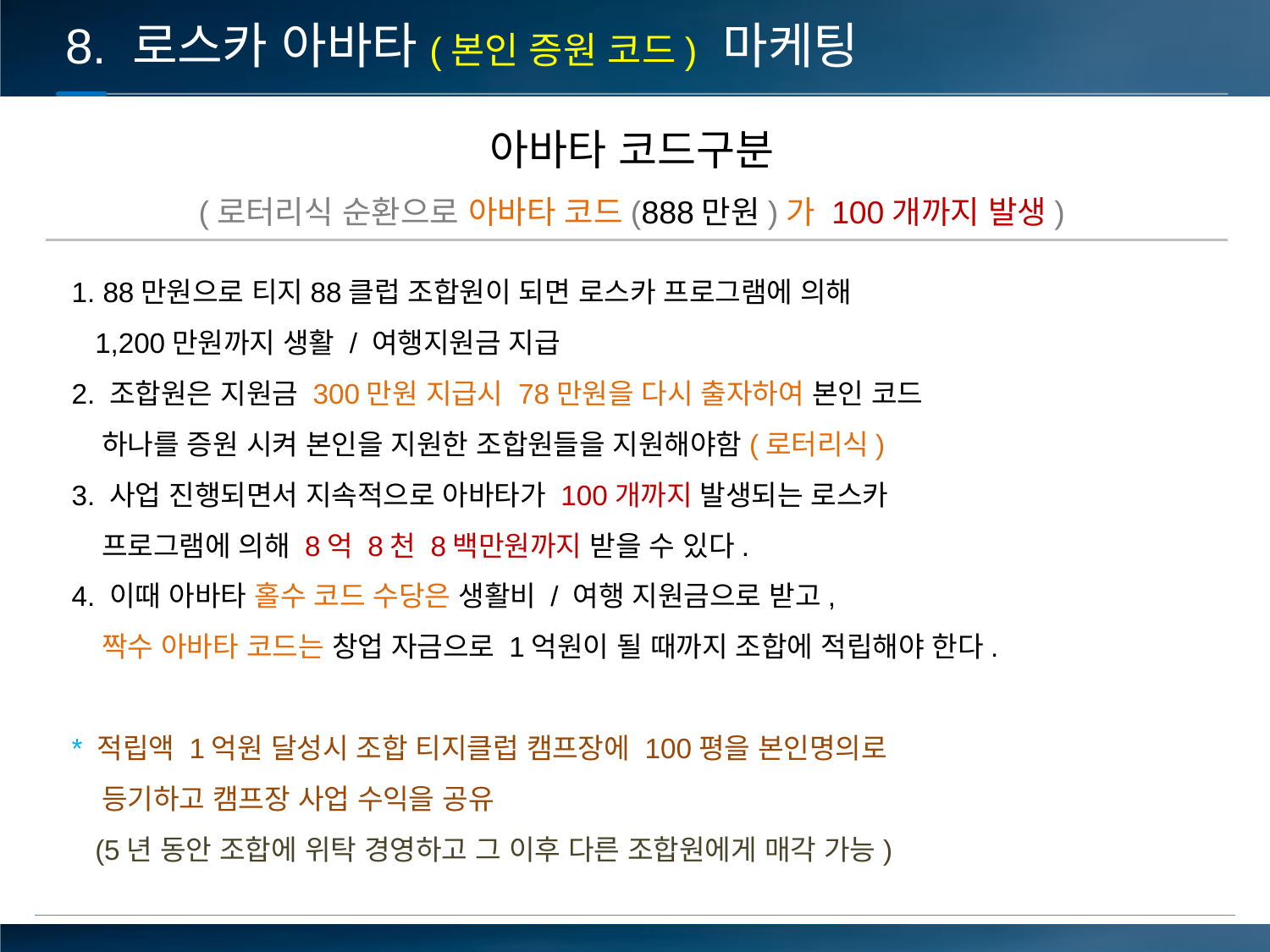

8. 로스카 아바타(본인 증원 코드) 마케팅
아바타 코드구분
(로터리식 순환으로 아바타 코드(888만원)가 100개까지 발생)
1. 88만원으로 티지88클럽 조합원이 되면 로스카 프로그램에 의해
   1,200만원까지 생활 / 여행지원금 지급
2. 조합원은 지원금 300만원 지급시 78만원을 다시 출자하여 본인 코드
   하나를 증원 시켜 본인을 지원한 조합원들을 지원해야함(로터리식)
3. 사업 진행되면서 지속적으로 아바타가 100개까지 발생되는 로스카
   프로그램에 의해 8억 8천 8백만원까지 받을 수 있다.
4. 이때 아바타 홀수 코드 수당은 생활비 / 여행 지원금으로 받고,
   짝수 아바타 코드는 창업 자금으로 1억원이 될 때까지 조합에 적립해야 한다.

* 적립액 1억원 달성시 조합 티지클럽 캠프장에 100평을 본인명의로
   등기하고 캠프장 사업 수익을 공유
   (5년 동안 조합에 위탁 경영하고 그 이후 다른 조합원에게 매각 가능)